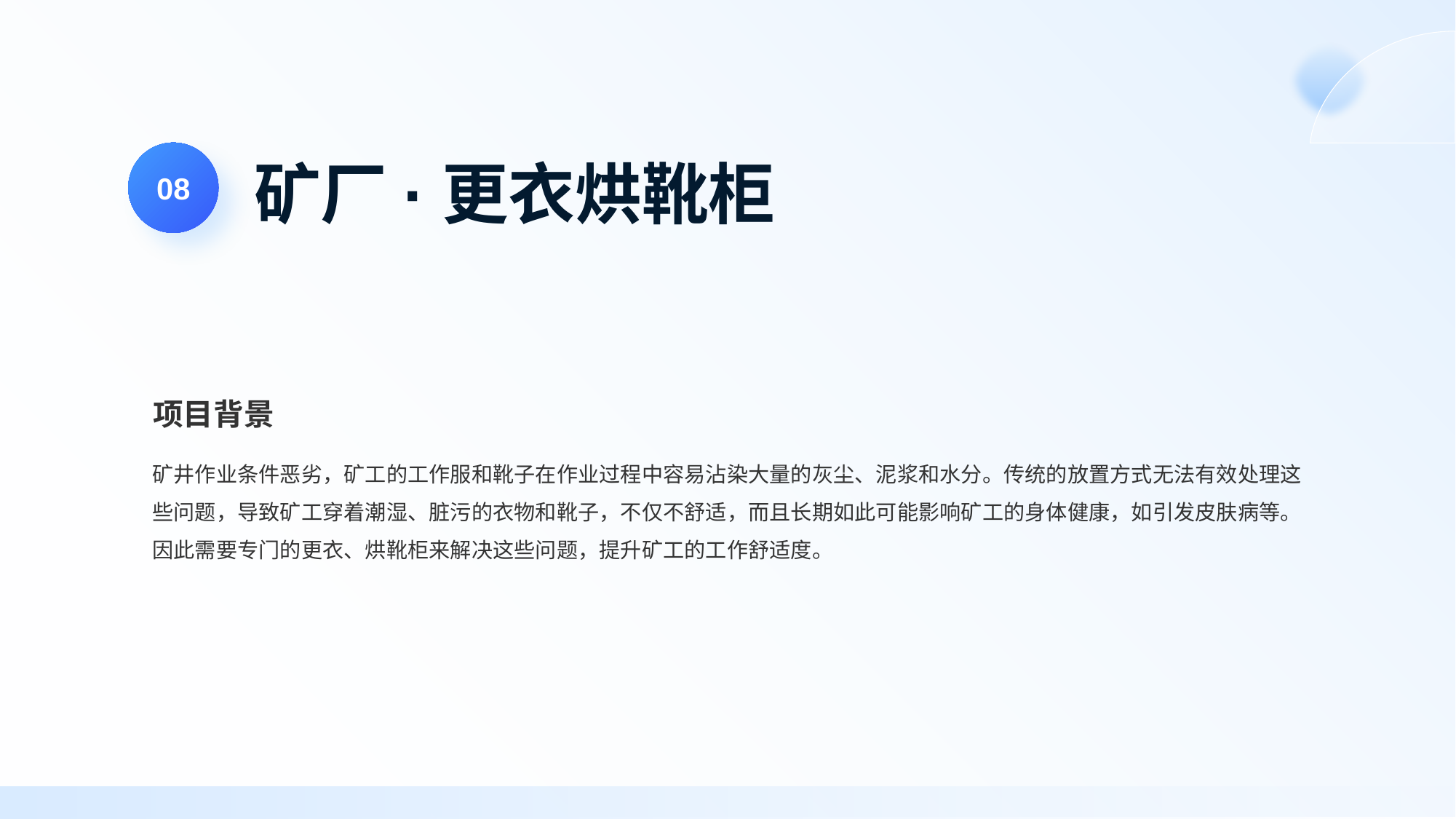

# 矿厂·更衣烘靴柜
08
矿井作业条件恶劣，矿工的工作服和靴子在作业过程中容易沾染大量的灰尘、泥浆和水分。传统的放置方式无法有效处理这些问题，导致矿工穿着潮湿、脏污的衣物和靴子，不仅不舒适，而且长期如此可能影响矿工的身体健康，如引发皮肤病等。因此需要专门的更衣、烘靴柜来解决这些问题，提升矿工的工作舒适度。
项目背景